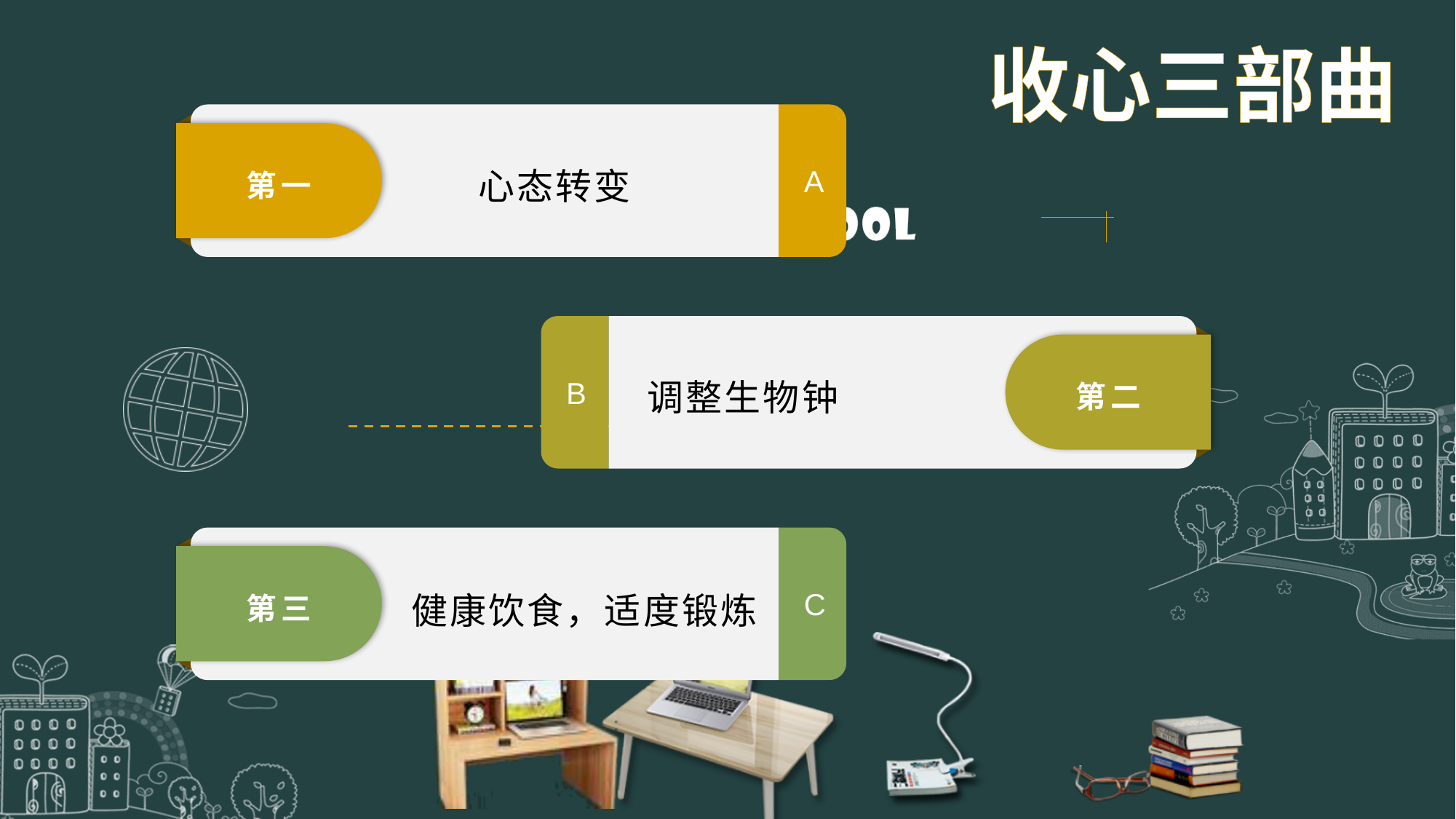

收心三部曲

  心态转变
第一
A

调整生物钟
第二
B

健康饮食，适度锻炼
第三
C